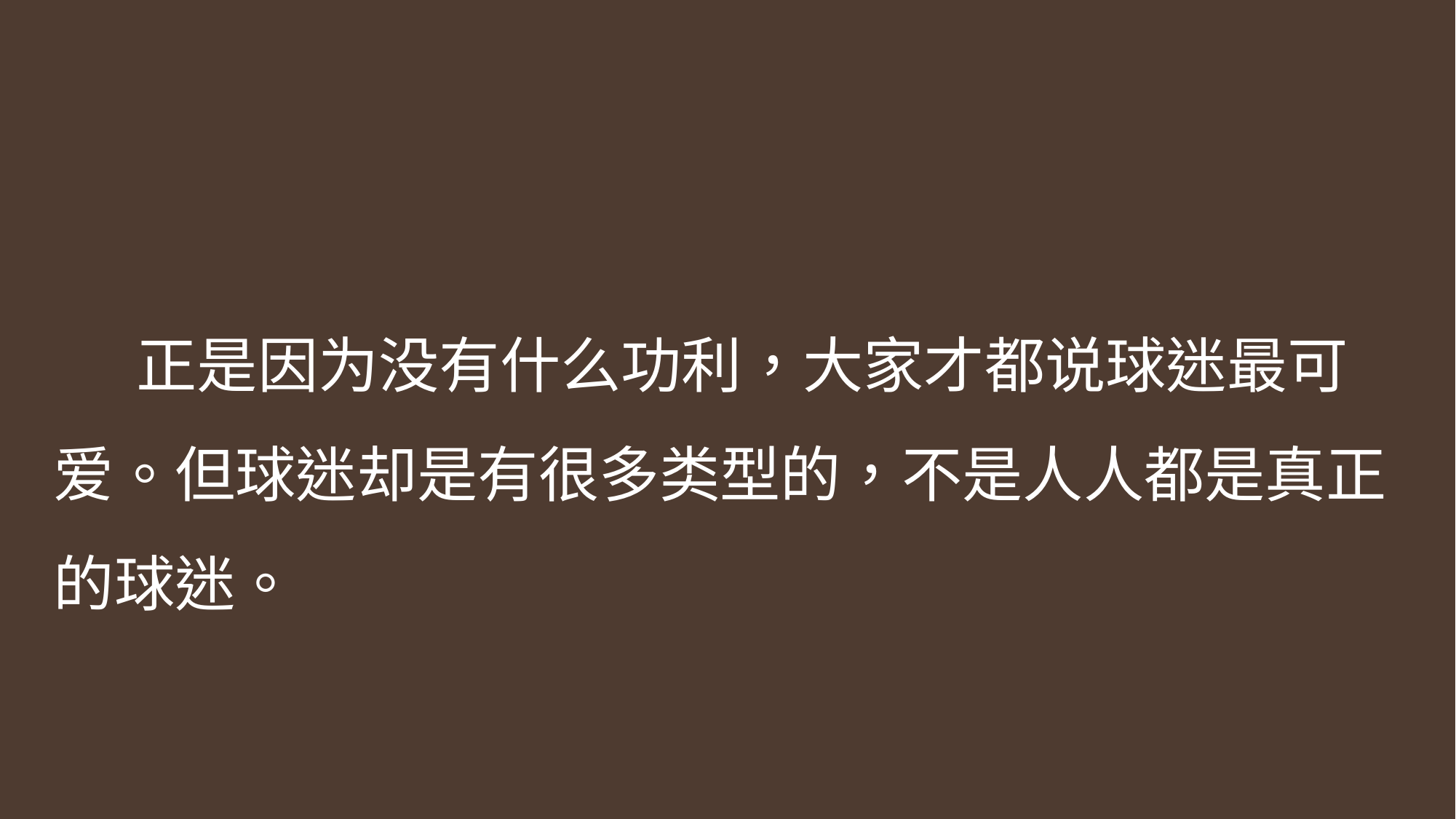

正是因为没有什么功利，大家才都说球迷最可爱。但球迷却是有很多类型的，不是人人都是真正的球迷。